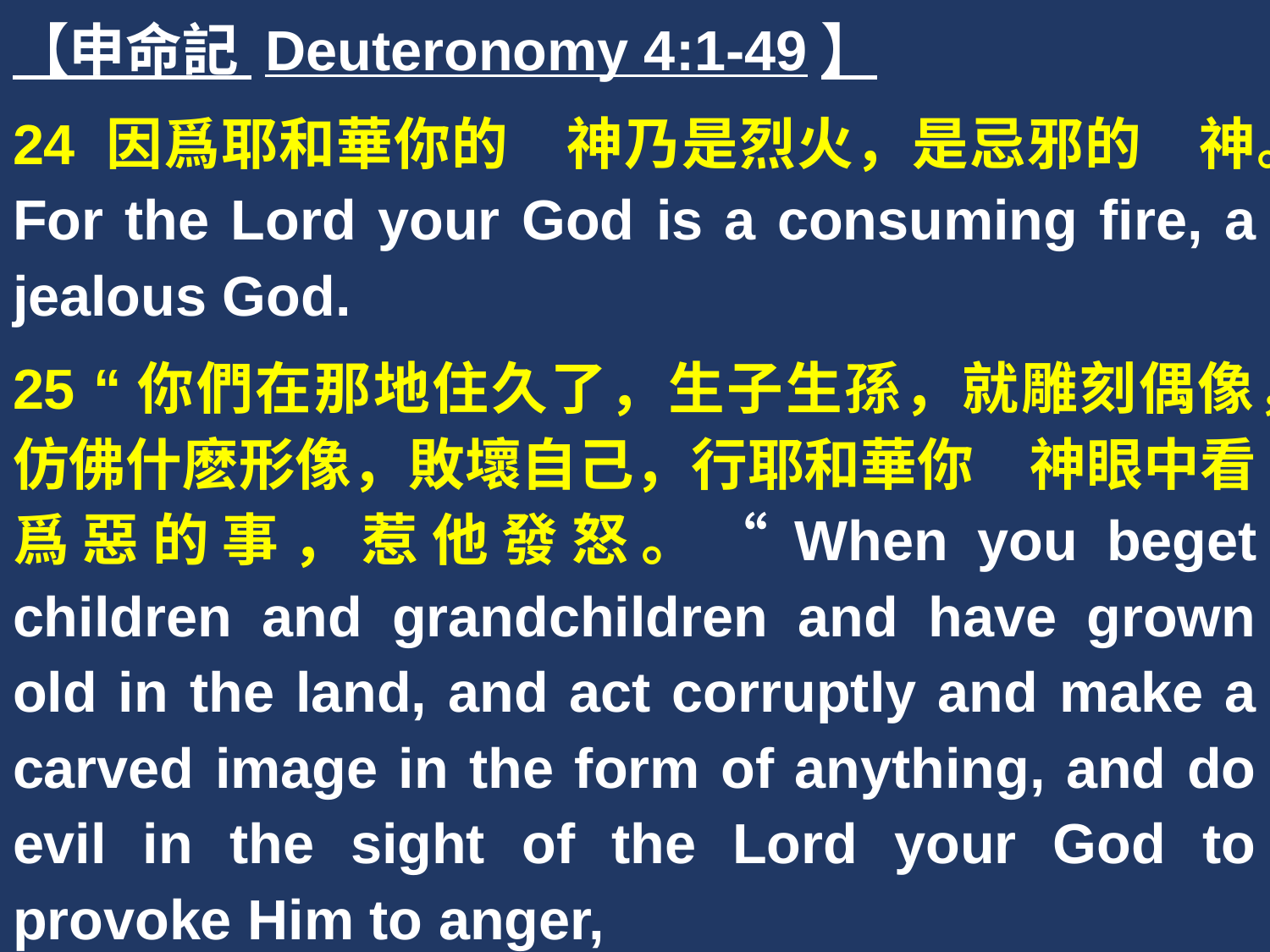

【申命記 Deuteronomy 4:1-49】
24 因爲耶和華你的　神乃是烈火，是忌邪的　神。For the Lord your God is a consuming fire, a jealous God.
25 “你們在那地住久了，生子生孫，就雕刻偶像，仿佛什麽形像，敗壞自己，行耶和華你　神眼中看爲惡的事，惹他發怒。“When you beget children and grandchildren and have grown old in the land, and act corruptly and make a carved image in the form of anything, and do evil in the sight of the Lord your God to provoke Him to anger,